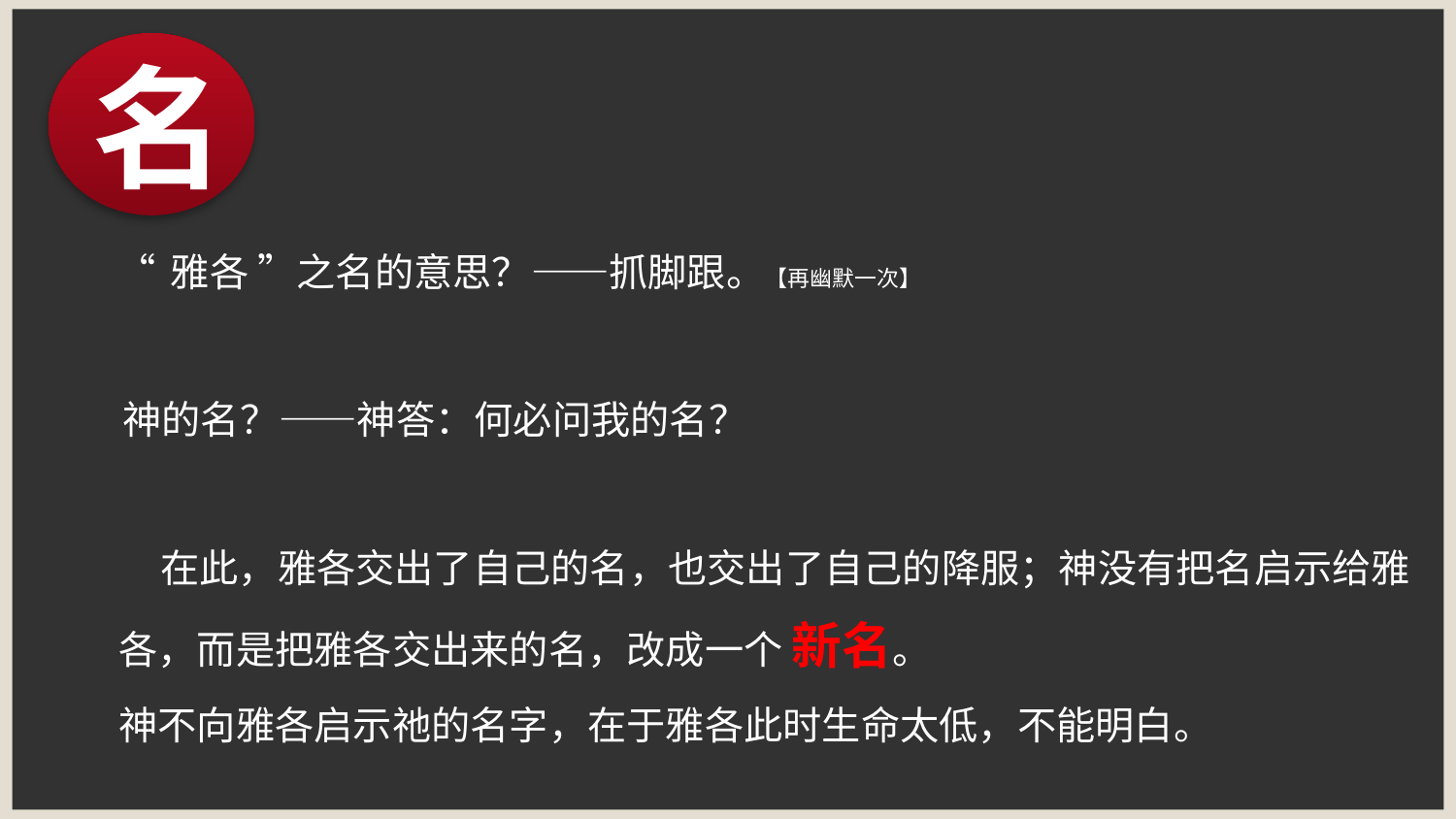

“ 雅各 ”之名的意思？——抓脚跟。【再幽默一次】

    神的名？——神答：何必问我的名？

	    在此，雅各交出了自己的名，也交出了自己的降服；神没有把名启示给雅各，而是把雅各交出来的名，改成一个 新名。
		神不向雅各启示祂的名字，在于雅各此时生命太低，不能明白。

名